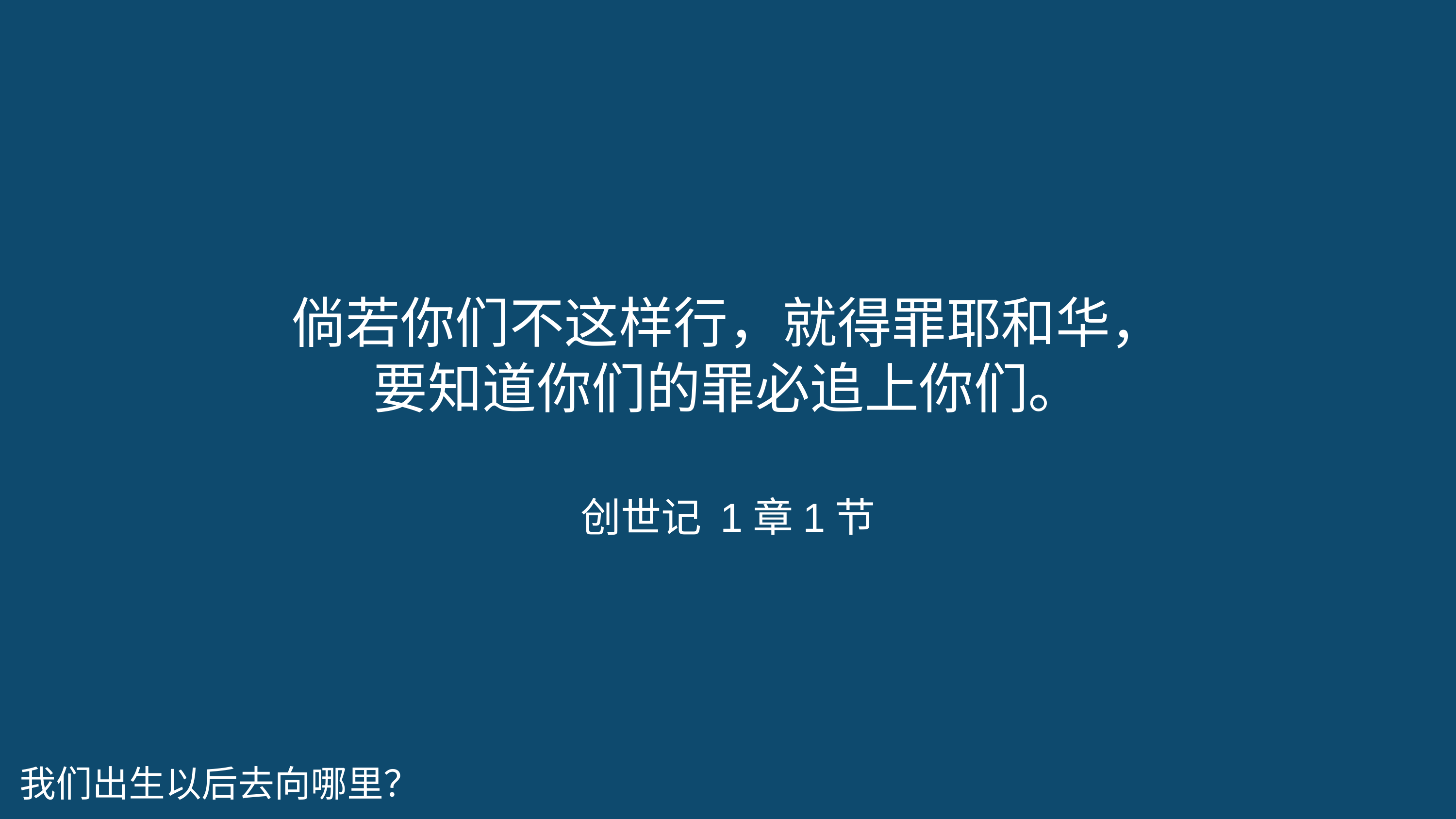

倘若你们不这样行，就得罪耶和华，
要知道你们的罪必追上你们。

创世记 1章1节

我们出生以后去向哪里？